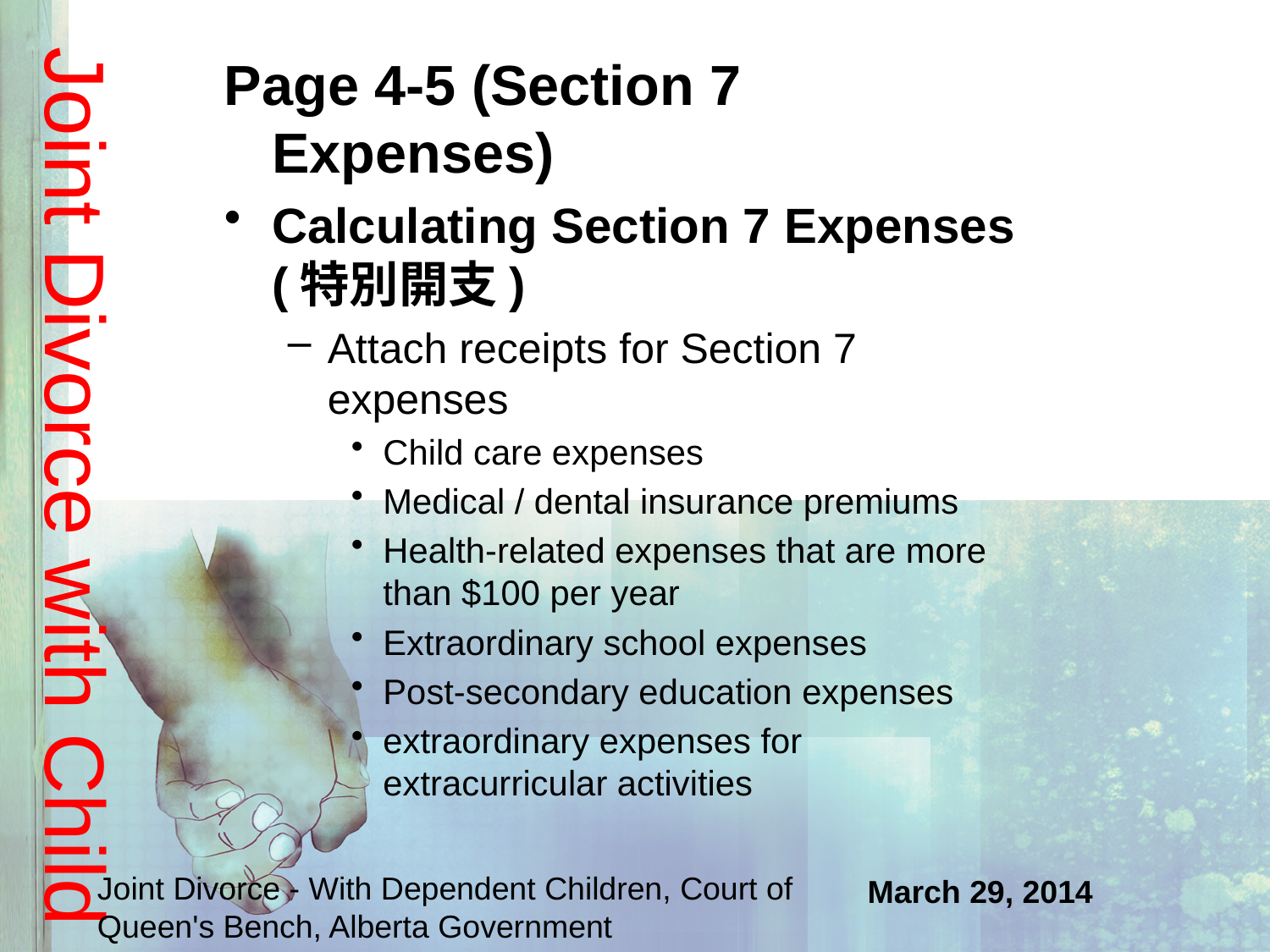

# Joint Divorce with Child
Page 4-5 (Section 7 Expenses)
Calculating Section 7 Expenses (特別開支)
Attach receipts for Section 7 expenses
Child care expenses
Medical / dental insurance premiums
Health-related expenses that are more than $100 per year
Extraordinary school expenses
Post-secondary education expenses
extraordinary expenses for extracurricular activities

Joint Divorce - With Dependent Children, Court of Queen's Bench, Alberta Government
March 29, 2014